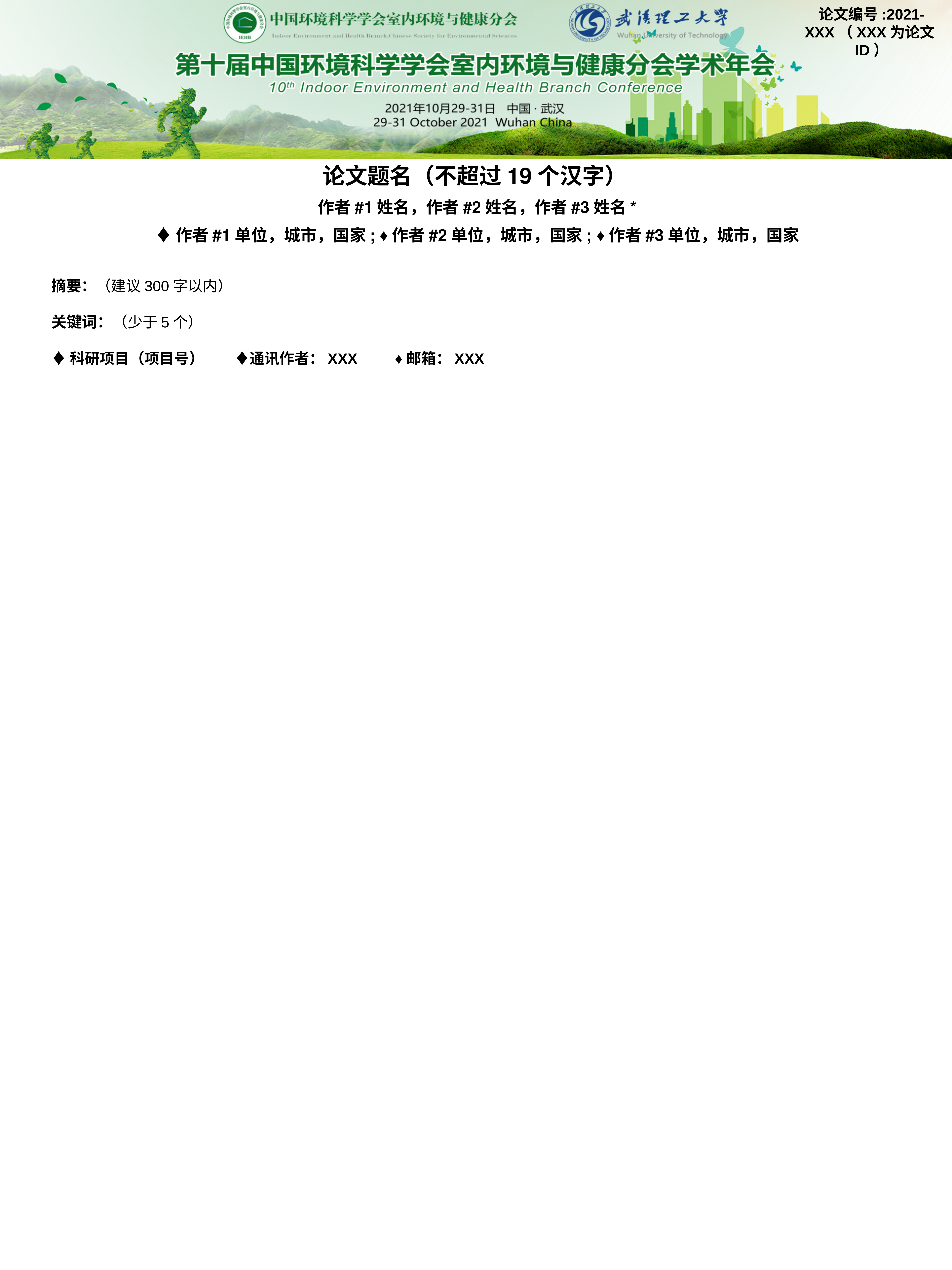

论文编号:2021-XXX（XXX为论文ID）
论文题名（不超过19个汉字）
作者#1姓名，作者#2姓名，作者#3姓名*
♦作者#1单位，城市，国家; ♦作者#2单位，城市，国家; ♦作者#3单位，城市，国家
摘要：（建议300字以内）

关键词：（少于5个）

♦科研项目（项目号）         ♦通讯作者：XXX         ♦邮箱：XXX